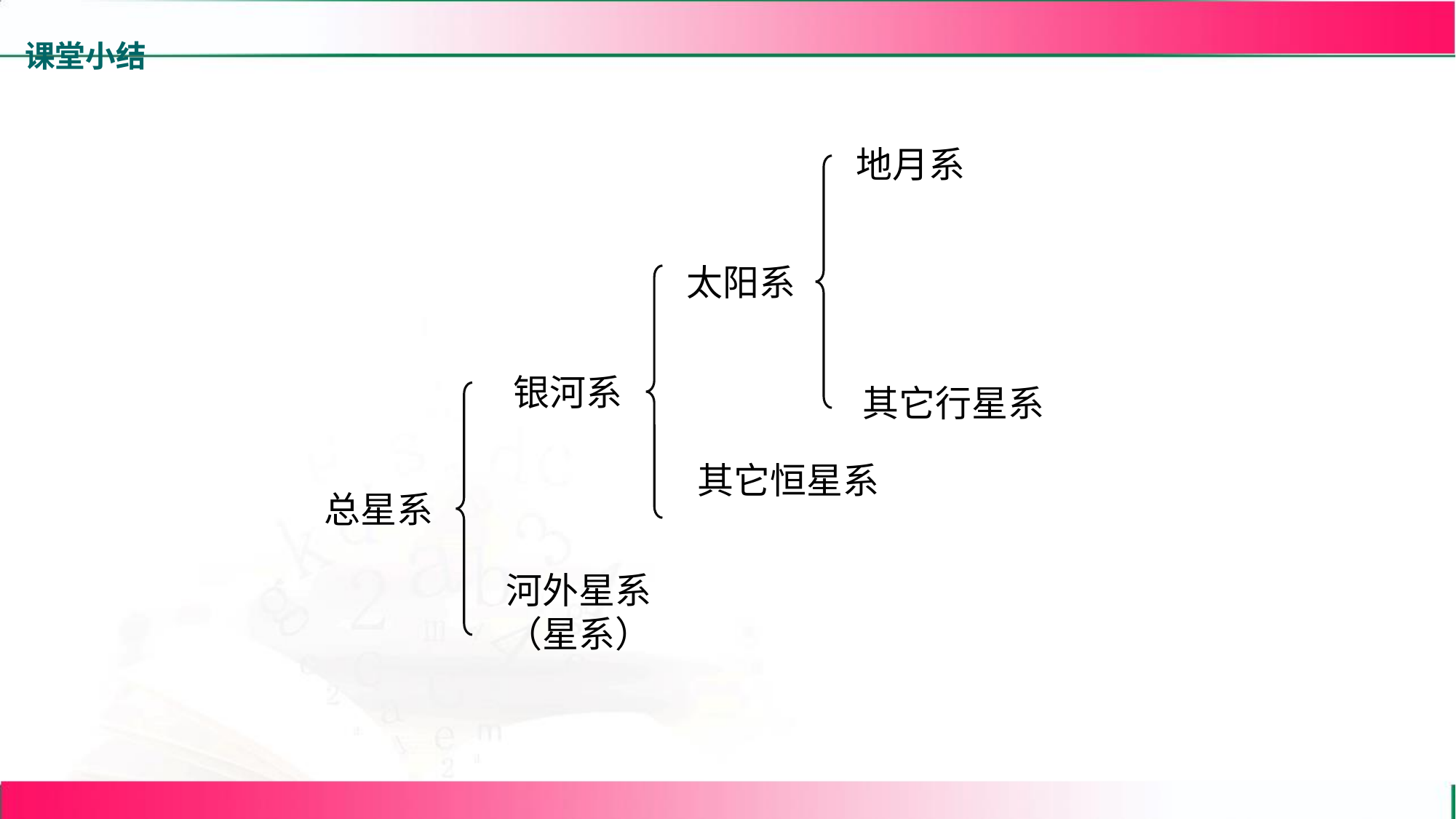

课堂小结
地月系

太阳系

银河系
其它行星系

 其它恒星系
总星系
河外星系
（星系）